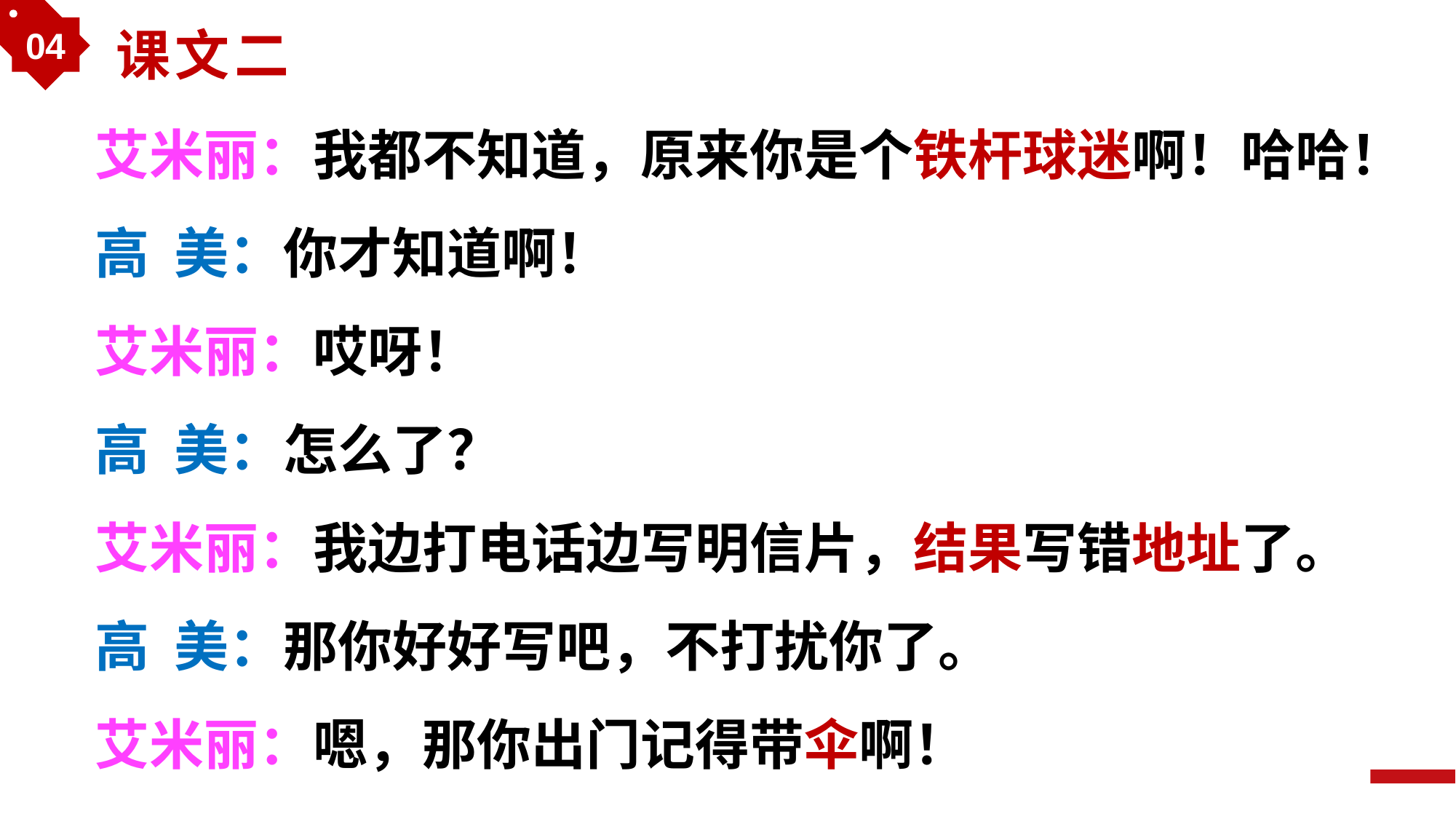

04
课文二
艾米丽：我都不知道，原来你是个铁杆球迷啊！哈哈！
高  美：你才知道啊！
艾米丽：哎呀！
高  美：怎么了？
艾米丽：我边打电话边写明信片，结果写错地址了。
高  美：那你好好写吧，不打扰你了。
艾米丽：嗯，那你出门记得带伞啊！